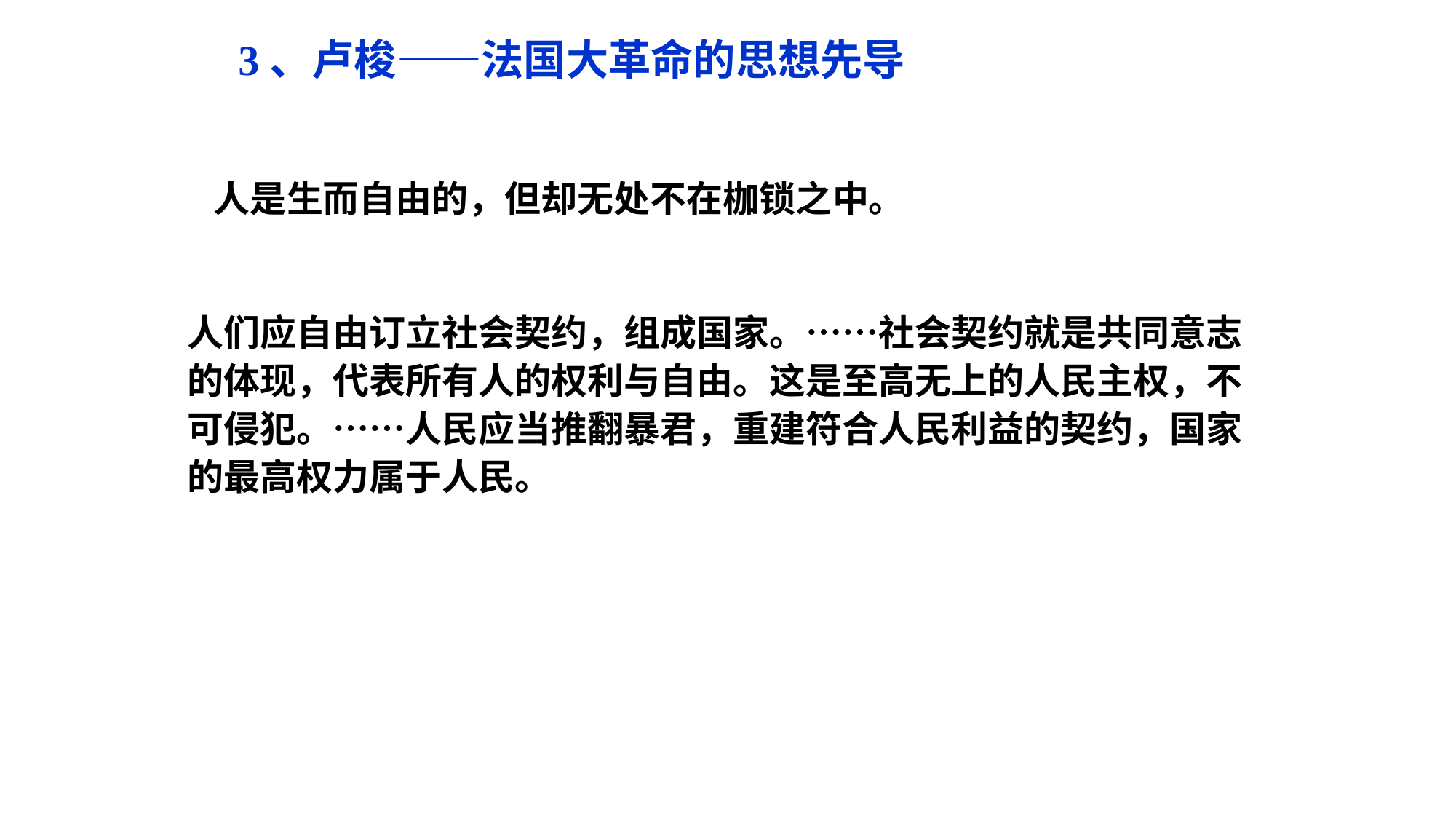

3、卢梭——法国大革命的思想先导
 人是生而自由的，但却无处不在枷锁之中。
人们应自由订立社会契约，组成国家。……社会契约就是共同意志的体现，代表所有人的权利与自由。这是至高无上的人民主权，不可侵犯。……人民应当推翻暴君，重建符合人民利益的契约，国家的最高权力属于人民。